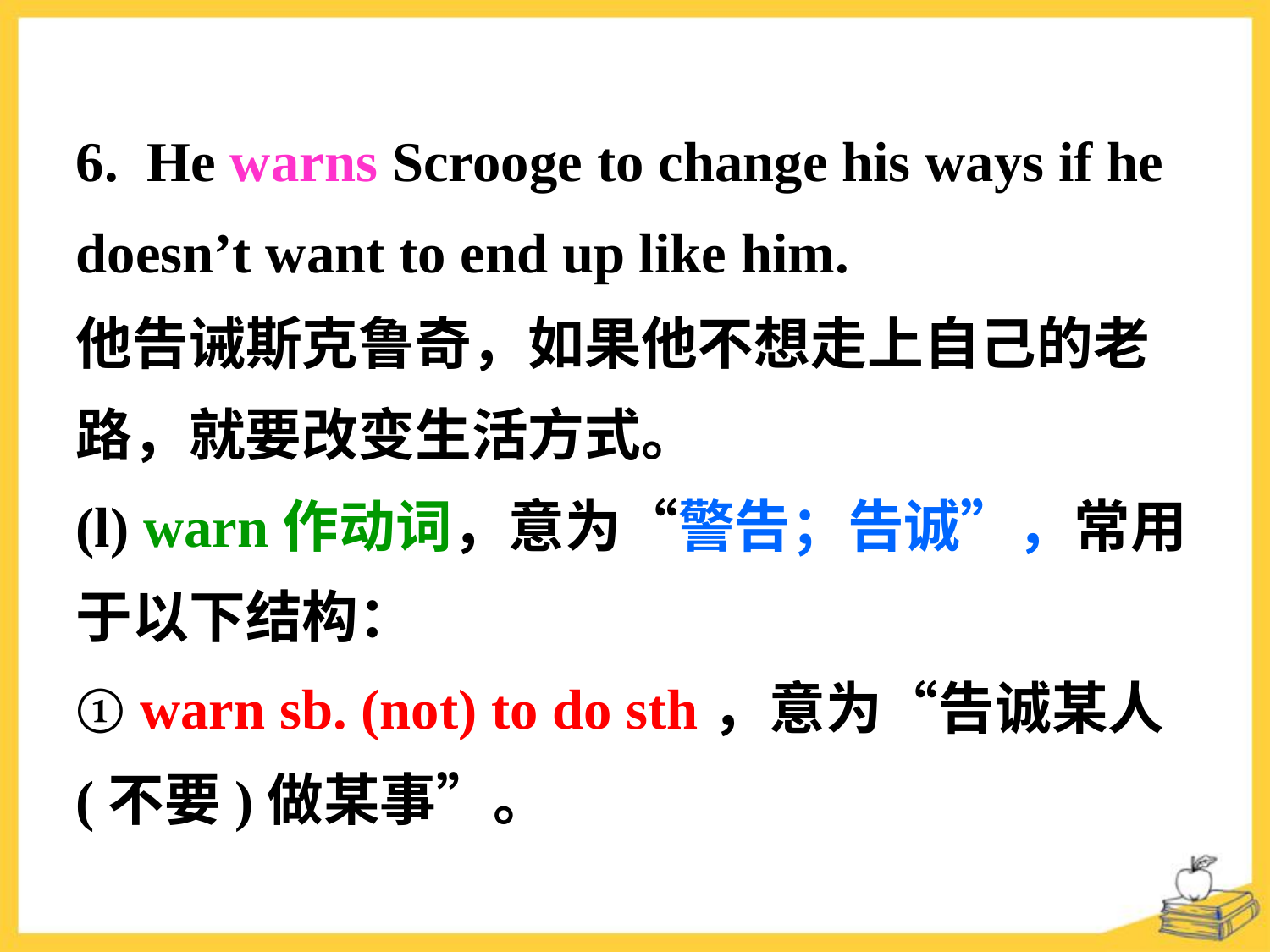

6.  He warns Scrooge to change his ways if he
doesn’t want to end up like him.
他告诫斯克鲁奇，如果他不想走上自己的老路，就要改变生活方式。
(l) warn作动词，意为“警告；告诚”，常用于以下结构：
① warn sb. (not) to do sth，意为“告诚某人   (不要)做某事”。